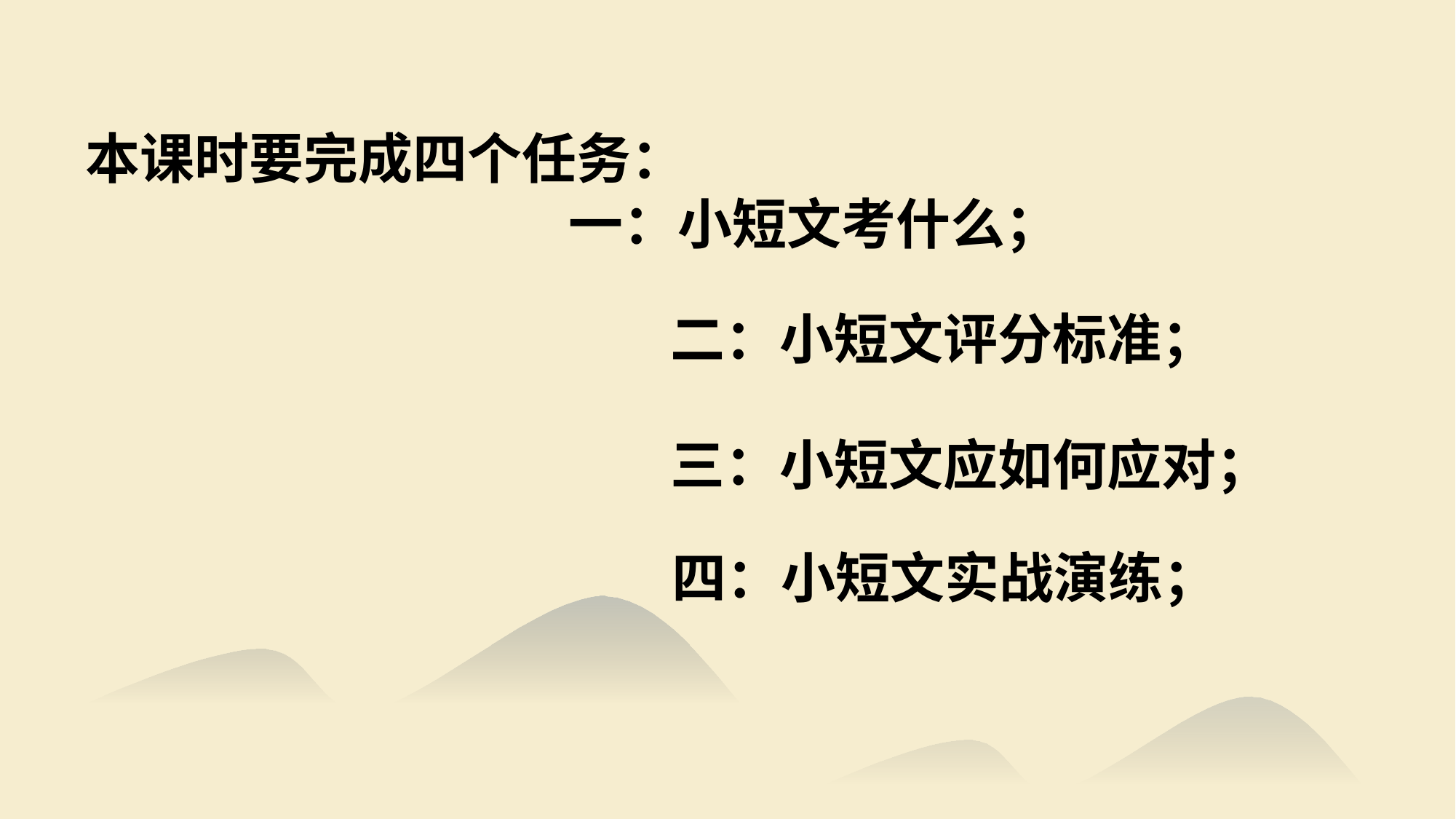

本课时要完成四个任务：
                                      一：小短文考什么；

 二：小短文评分标准；
三：小短文应如何应对；
四：小短文实战演练；